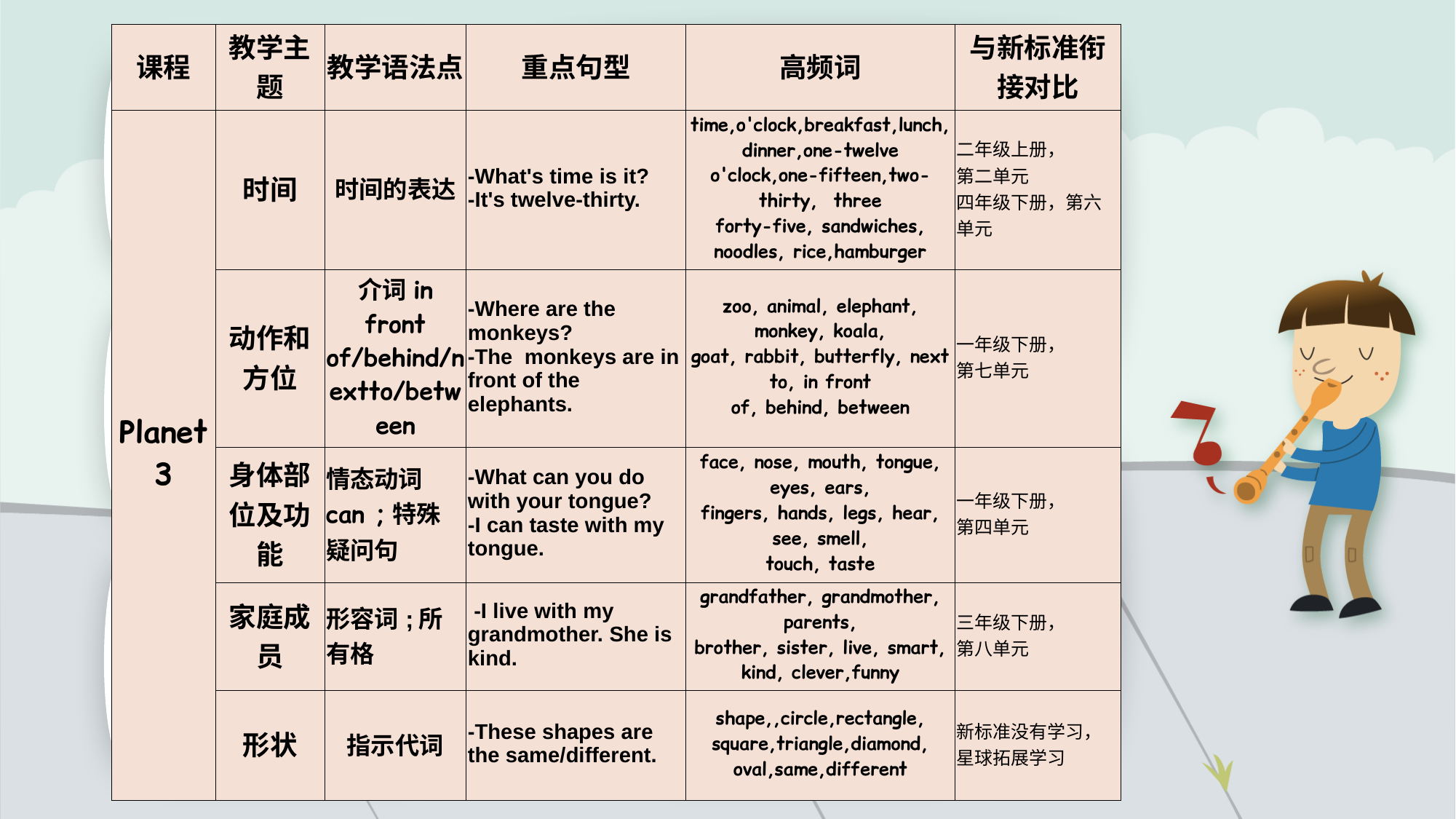

| 课程 | 教学主题 | 教学语法点 | 重点句型 | 高频词 | 与新标准衔接对比 |
| --- | --- | --- | --- | --- | --- |
| Planet 3 | 时间 | 时间的表达 | -What's time is it? -It's twelve-thirty. | time,o'clock,breakfast,lunch, dinner,one-twelve o'clock,one-fifteen,two-thirty, three forty-five, sandwiches, noodles, rice,hamburger | 二年级上册， 第二单元 四年级下册，第六单元 |
|  | 动作和方位 | 介词in front of/behind/nextto/between | -Where are the monkeys? -The monkeys are in front of the elephants. | zoo, animal, elephant, monkey, koala, goat, rabbit, butterfly, next to, in front of, behind, between | 一年级下册， 第七单元 |
|  | 身体部位及功能 | 情态动词can ;特殊疑问句 | -What can you do with your tongue? -I can taste with my tongue. | face, nose, mouth, tongue, eyes, ears, fingers, hands, legs, hear, see, smell, touch, taste | 一年级下册， 第四单元 |
|  | 家庭成员 | 形容词;所有格 | -I live with my grandmother. She is kind. | grandfather, grandmother, parents, brother, sister, live, smart, kind, clever,funny | 三年级下册， 第八单元 |
|  | 形状 | 指示代词 | -These shapes are the same/different. | shape,,circle,rectangle, square,triangle,diamond, oval,same,different | 新标准没有学习，星球拓展学习 |